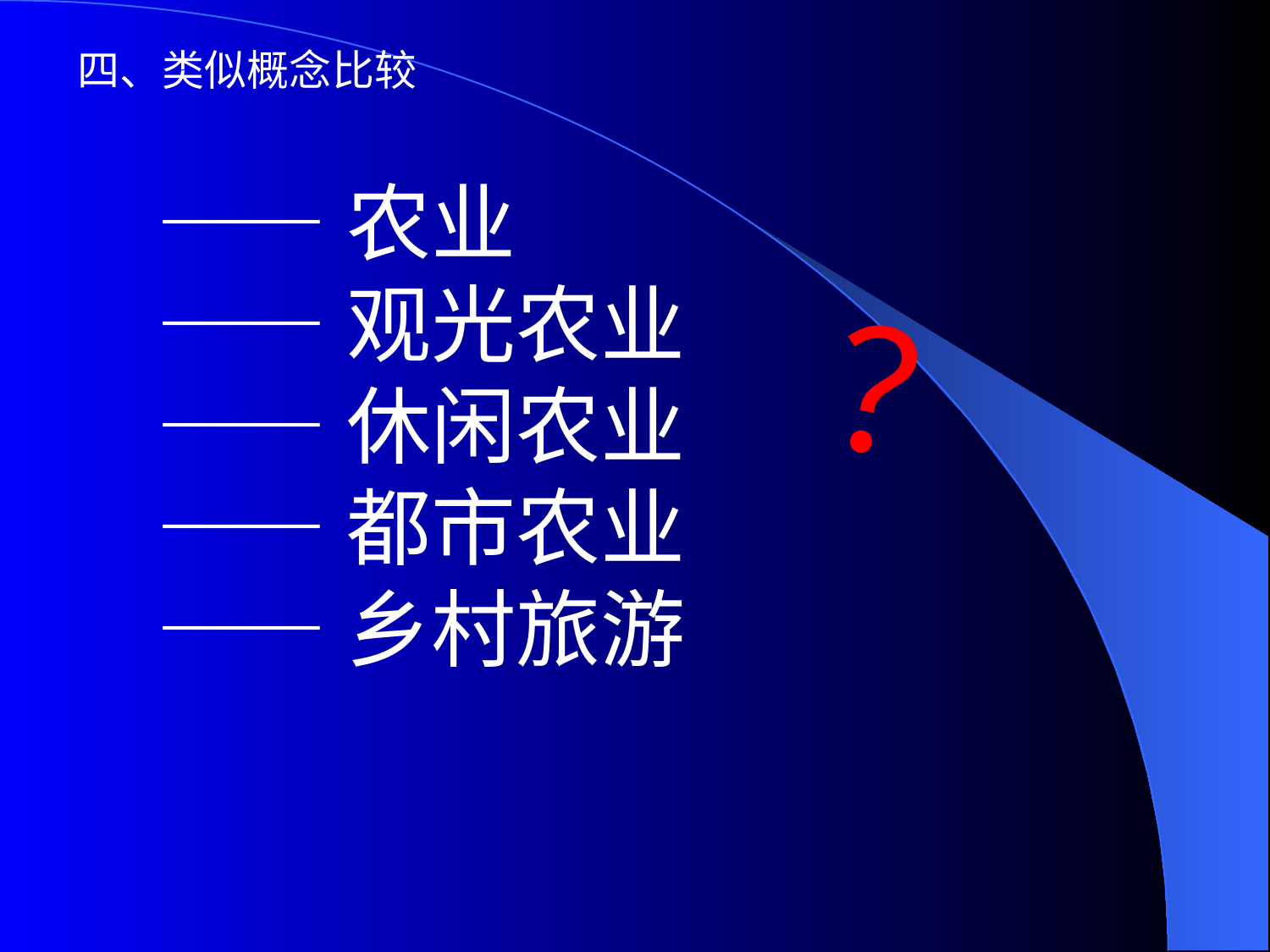

四、类似概念比较
——农业
——观光农业
——休闲农业
——都市农业
——乡村旅游
？